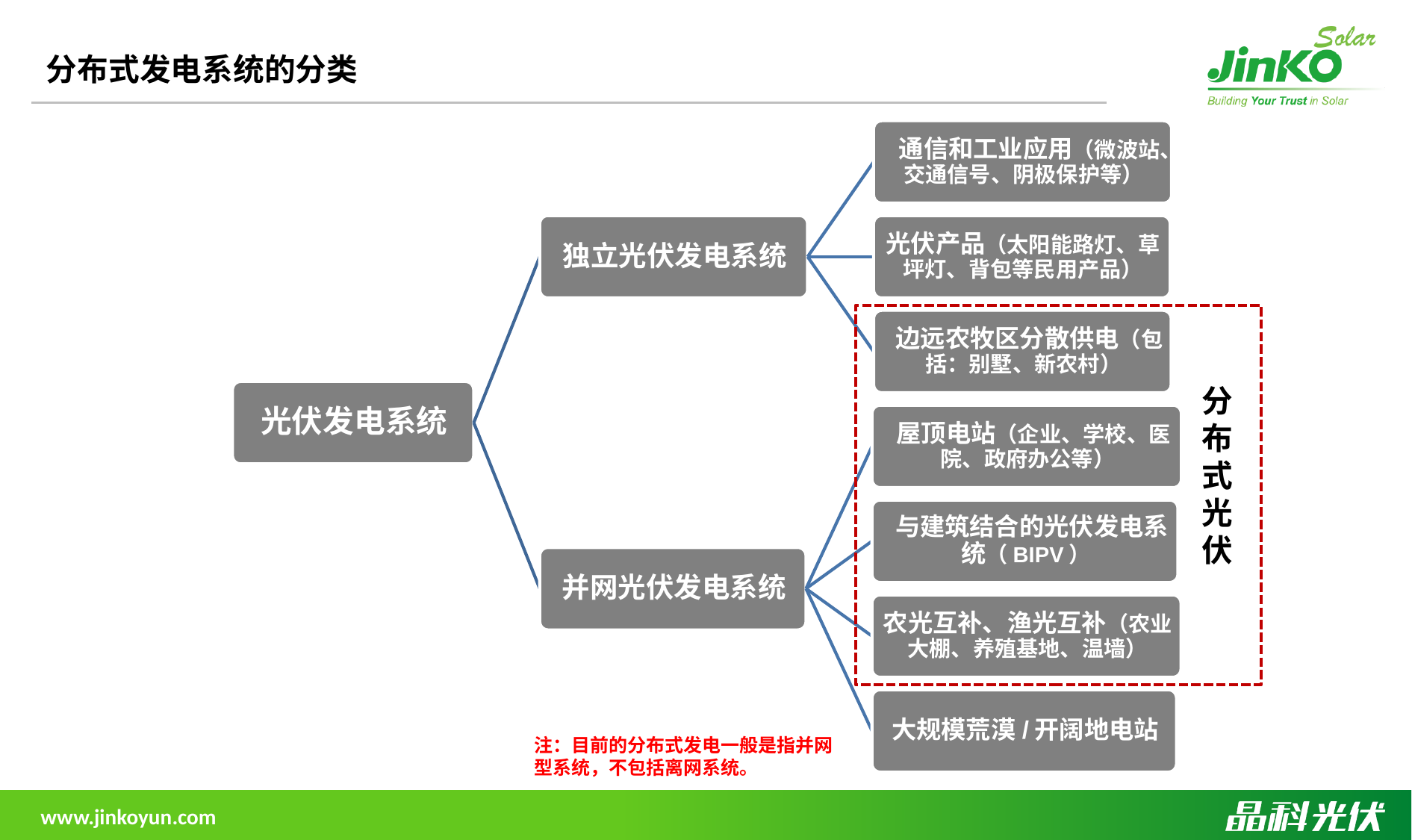

分布式发电系统的分类
光伏发电系统

独立光伏发电系统

 通信和工业应用（微波站、交通信号、阴极保护等）

光伏产品（太阳能路灯、草坪灯、背包等民用产品）

 边远农牧区分散供电（包括：别墅、新农村）

并网光伏发电系统

 屋顶电站（企业、学校、医院、政府办公等）

 与建筑结合的光伏发电系统（BIPV）

农光互补、渔光互补（农业大棚、养殖基地、温墙）

大规模荒漠/开阔地电站

分布式光伏
注：目前的分布式发电一般是指并网型系统，不包括离网系统。